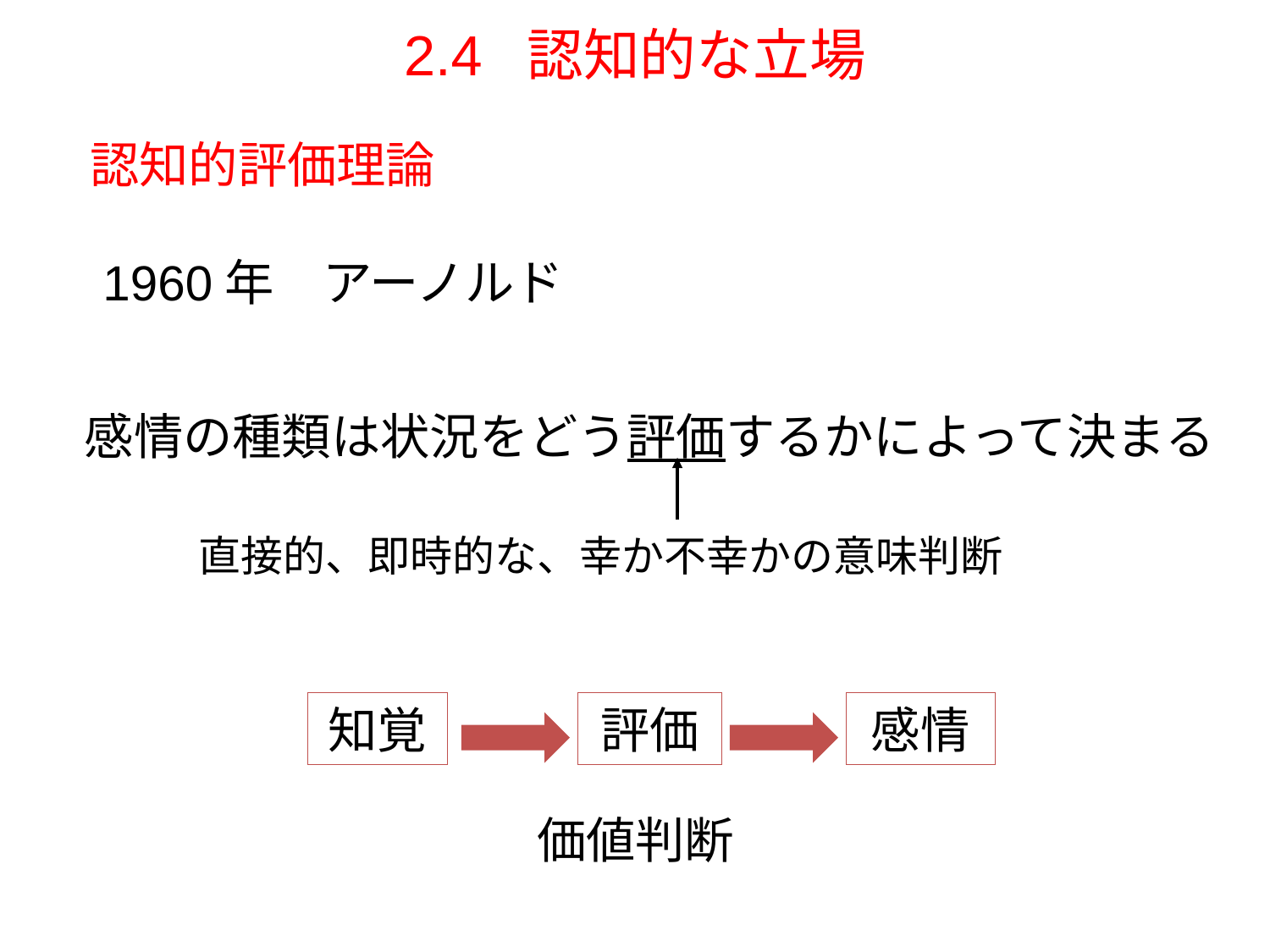

# 2.4  認知的な立場
認知的評価理論
1960年　アーノルド
感情の種類は状況をどう評価するかによって決まる
直接的、即時的な、幸か不幸かの意味判断
知覚
評価
感情

価値判断